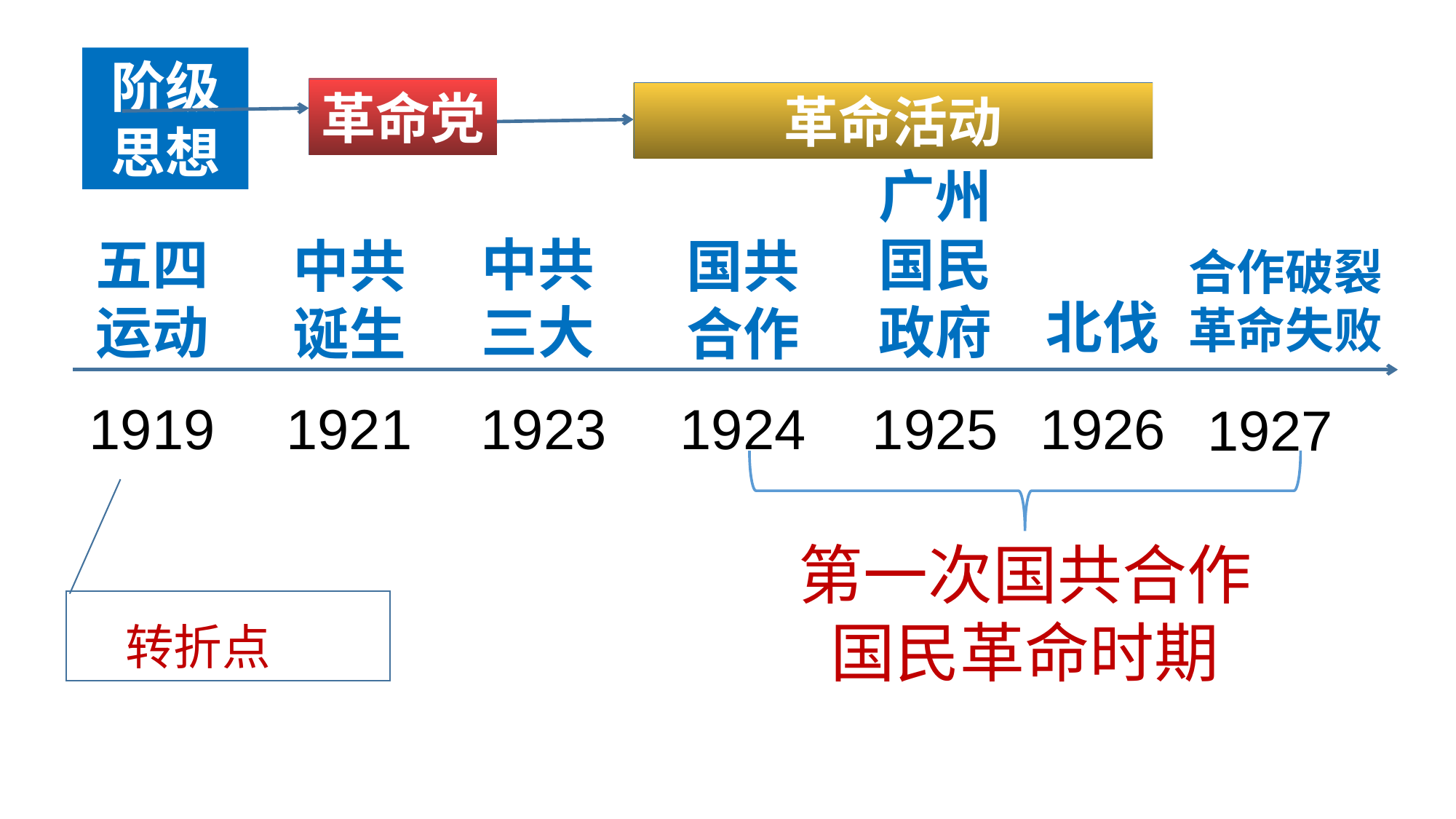

阶级
思想
革命党
革命活动
广州
国民
政府

五四
运动
中共
三大
中共
诞生
国共
合作
合作破裂
革命失败
北伐
1919
1921
1923
1924
1925
1926
1927
第一次国共合作
国民革命时期

转折点